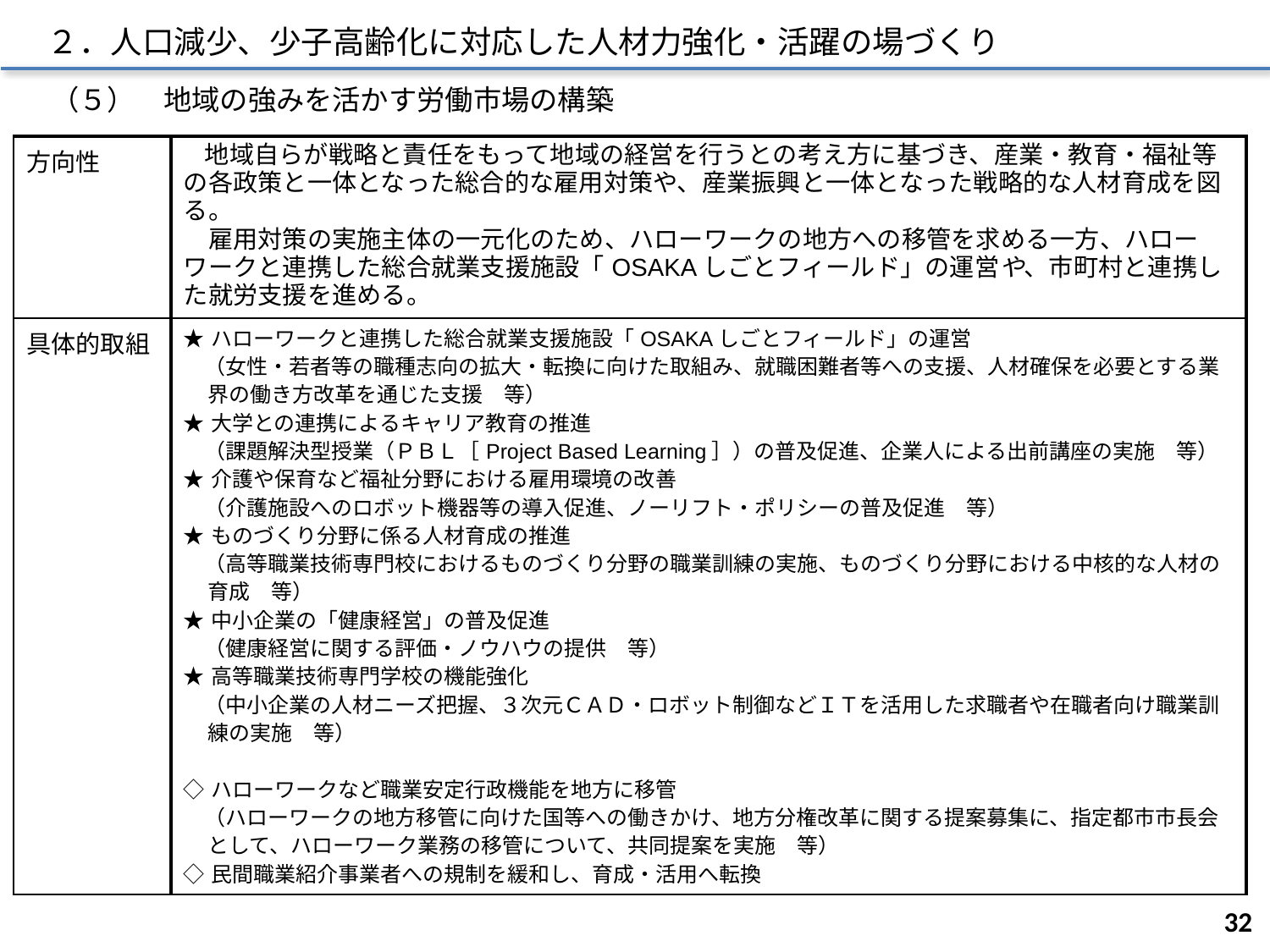

２．人口減少、少子高齢化に対応した人材力強化・活躍の場づくり
（５）　地域の強みを活かす労働市場の構築
| 方向性 | 地域自らが戦略と責任をもって地域の経営を行うとの考え方に基づき、産業・教育・福祉等の各政策と一体となった総合的な雇用対策や、産業振興と一体となった戦略的な人材育成を図る。 　雇用対策の実施主体の一元化のため、ハローワークの地方への移管を求める一方、ハローワークと連携した総合就業支援施設「OSAKAしごとフィールド」の運営や、市町村と連携した就労支援を進める。 |
| --- | --- |
| 具体的取組 | ★ハローワークと連携した総合就業支援施設「OSAKAしごとフィールド」の運営 　（女性・若者等の職種志向の拡大・転換に向けた取組み、就職困難者等への支援、人材確保を必要とする業界の働き方改革を通じた支援　等） ★大学との連携によるキャリア教育の推進 　（課題解決型授業（ＰＢＬ［Project Based Learning］）の普及促進、企業人による出前講座の実施　等） ★介護や保育など福祉分野における雇用環境の改善 　（介護施設へのロボット機器等の導入促進、ノーリフト・ポリシーの普及促進　等） ★ものづくり分野に係る人材育成の推進 　（高等職業技術専門校におけるものづくり分野の職業訓練の実施、ものづくり分野における中核的な人材の育成　等） ★中小企業の「健康経営」の普及促進 　（健康経営に関する評価・ノウハウの提供　等） ★高等職業技術専門学校の機能強化 　（中小企業の人材ニーズ把握、３次元ＣＡＤ・ロボット制御などＩＴを活用した求職者や在職者向け職業訓練の実施　等） ◇ハローワークなど職業安定行政機能を地方に移管 　（ハローワークの地方移管に向けた国等への働きかけ、地方分権改革に関する提案募集に、指定都市市長会として、ハローワーク業務の移管について、共同提案を実施　等） ◇民間職業紹介事業者への規制を緩和し、育成・活用へ転換 |
32